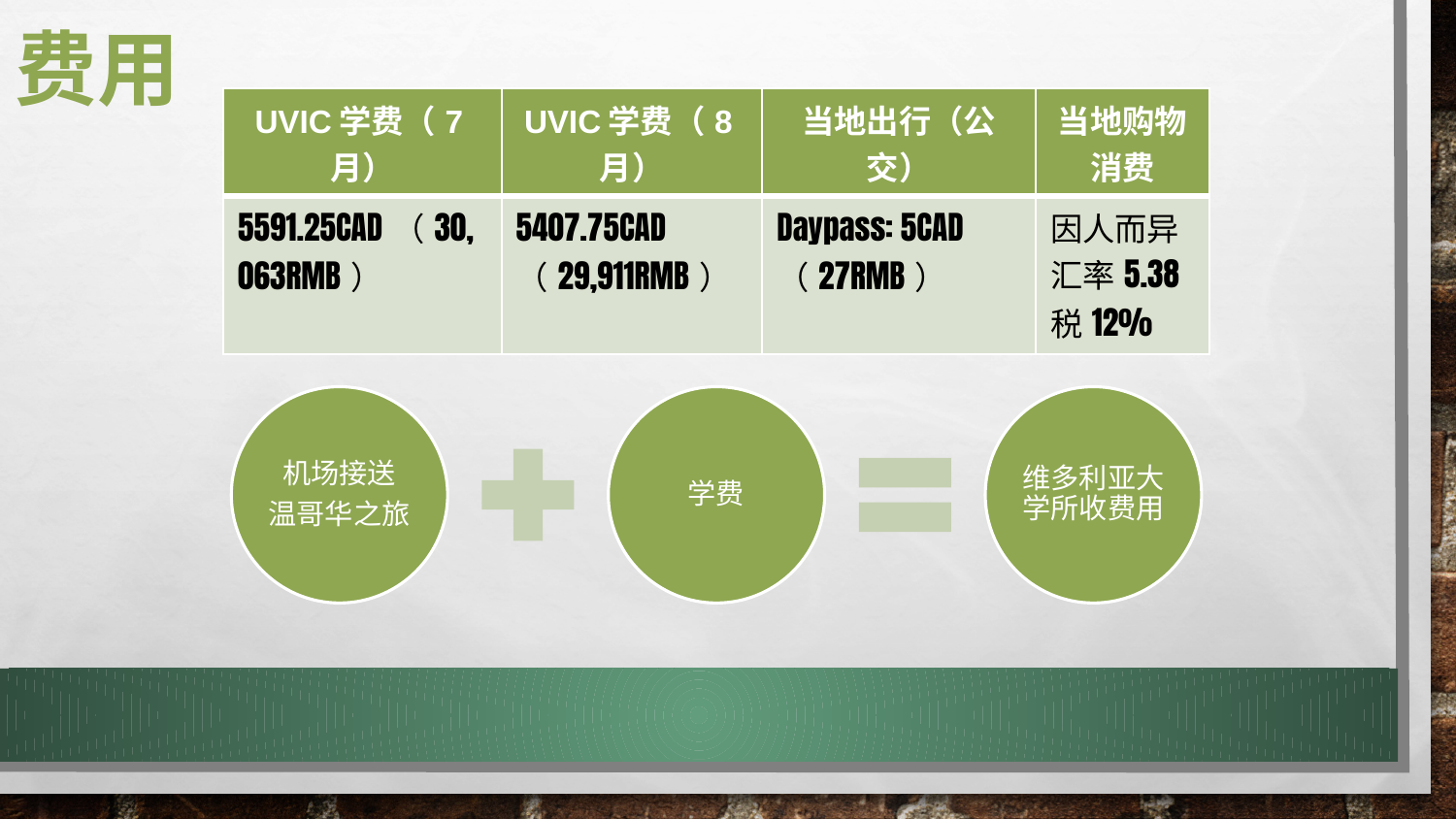

# 费用
| UVIC学费（7月） | UVIC学费（8月） | 当地出行（公交） | 当地购物消费 |
| --- | --- | --- | --- |
| 5591.25CAD（30,063RMB） | 5407.75CAD （29,911RMB） | Daypass: 5CAD（27RMB） | 因人而异 汇率5.38 税12% |
机场接送
温哥华之旅

学费

维多利亚大学所收费用